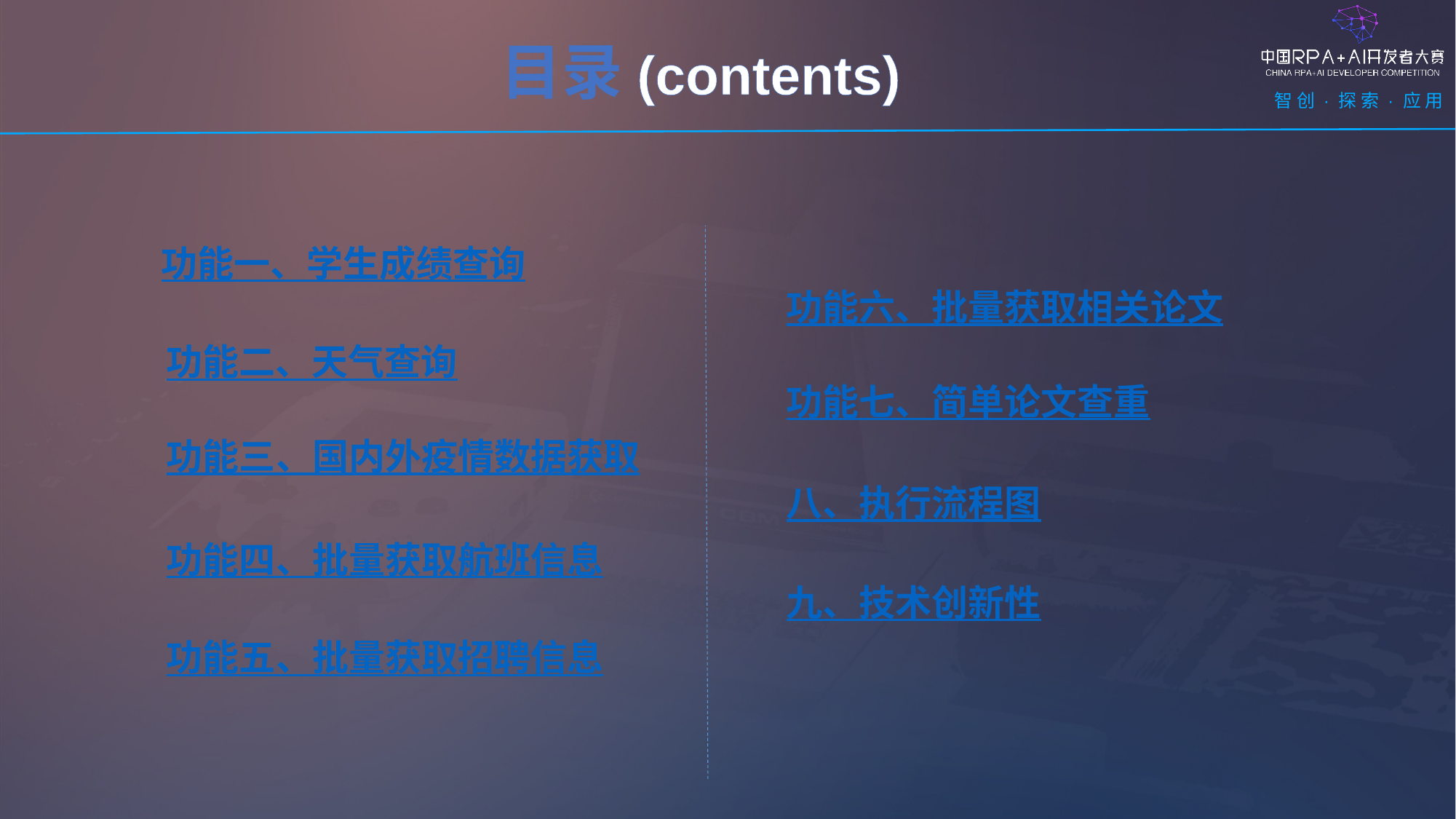

目录(contents)
功能一、学生成绩查询
功能六、批量获取相关论文
功能二、天气查询
功能七、简单论文查重
功能三、国内外疫情数据获取
八、执行流程图
功能四、批量获取航班信息
九、技术创新性
功能五、批量获取招聘信息